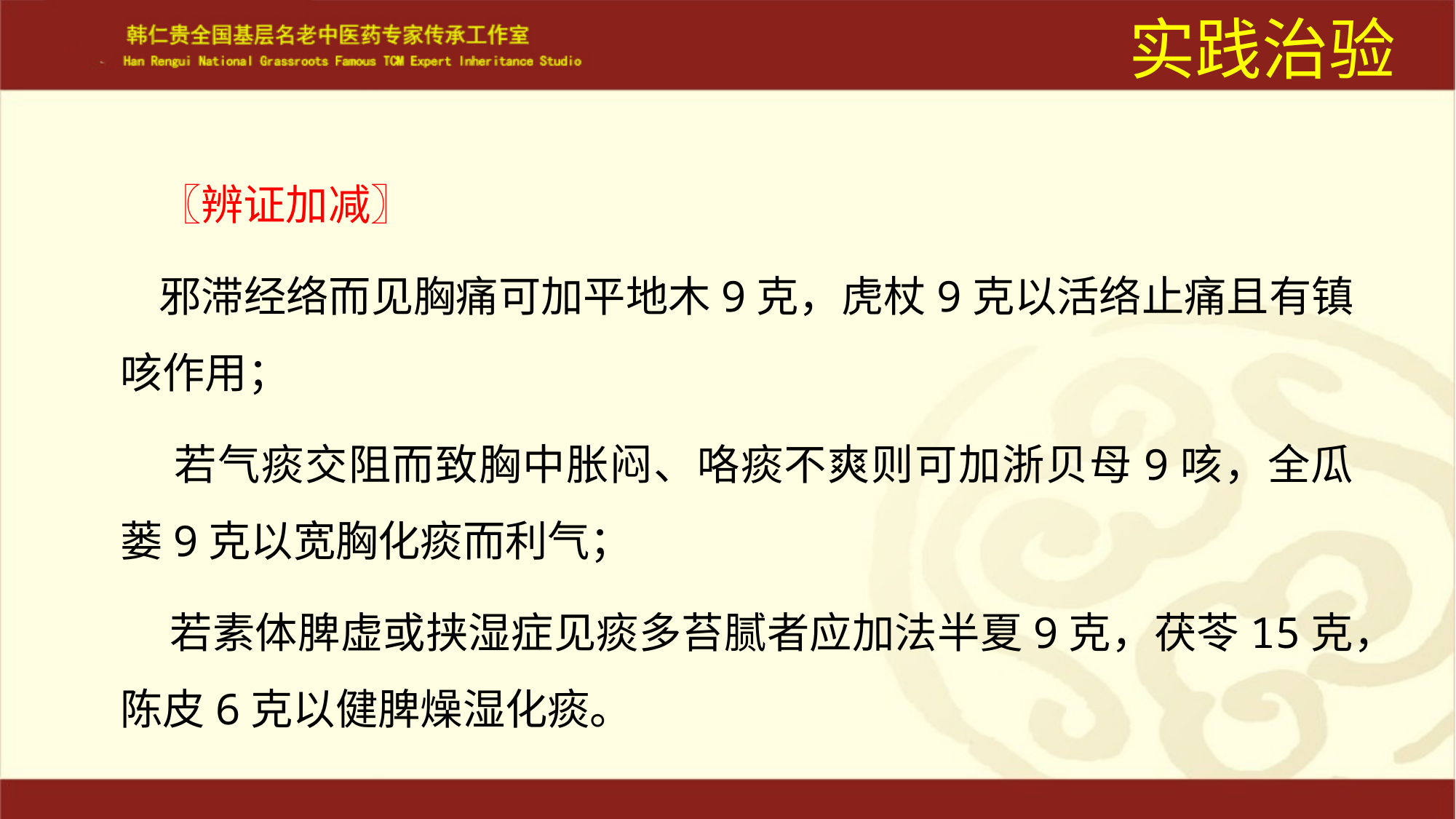

# 实践治验
   〖辨证加减〗
   邪滞经络而见胸痛可加平地木9克，虎杖9克以活络止痛且有镇咳作用；
    若气痰交阻而致胸中胀闷、咯痰不爽则可加浙贝母9咳，全瓜蒌9克以宽胸化痰而利气；
    若素体脾虚或挟湿症见痰多苔腻者应加法半夏9克，茯苓15克，陈皮6克以健脾燥湿化痰。